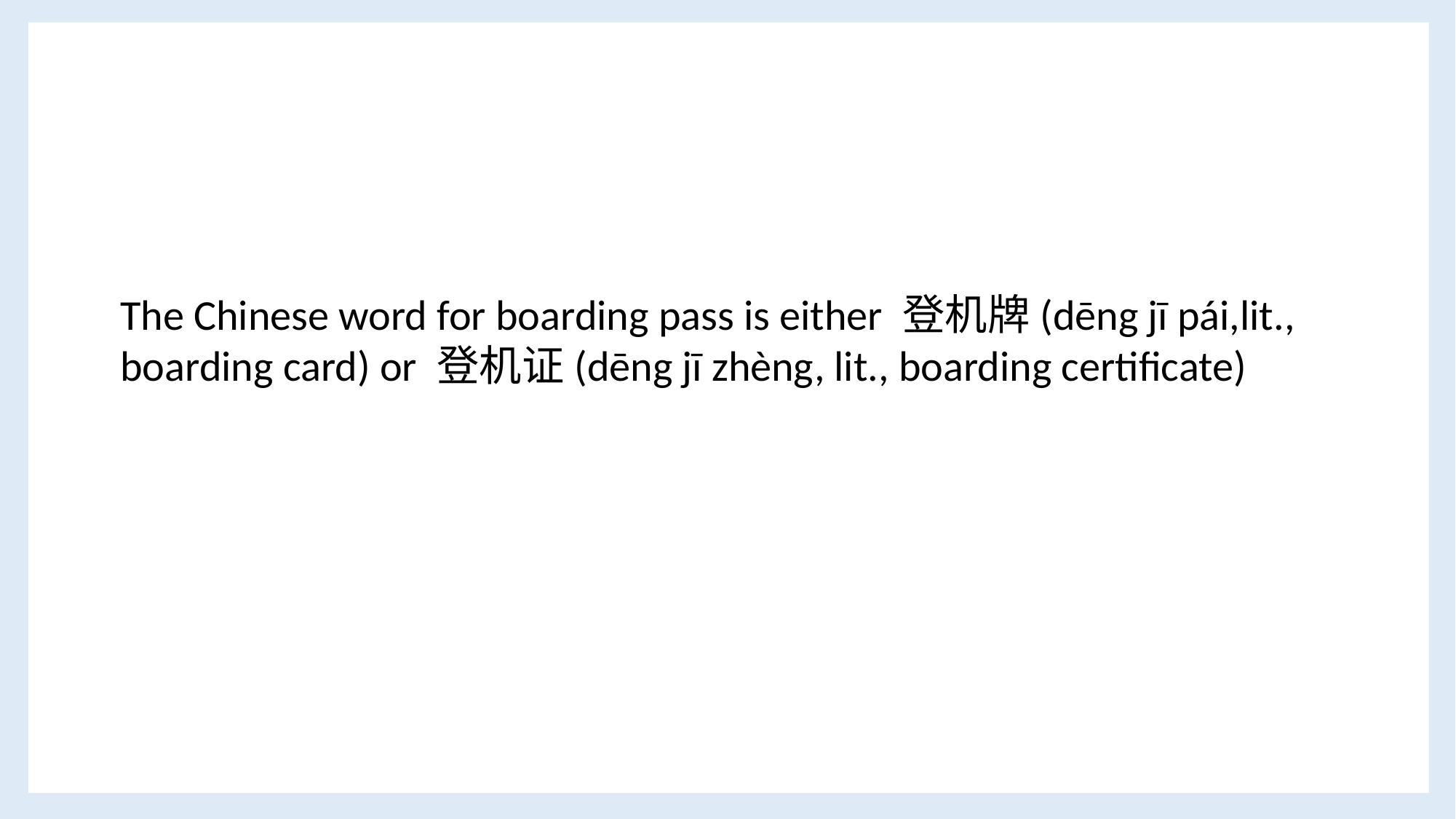

The Chinese word for boarding pass is either 登机牌(dēng jī pái,lit., boarding card) or 登机证(dēng jī zhèng, lit., boarding certificate)